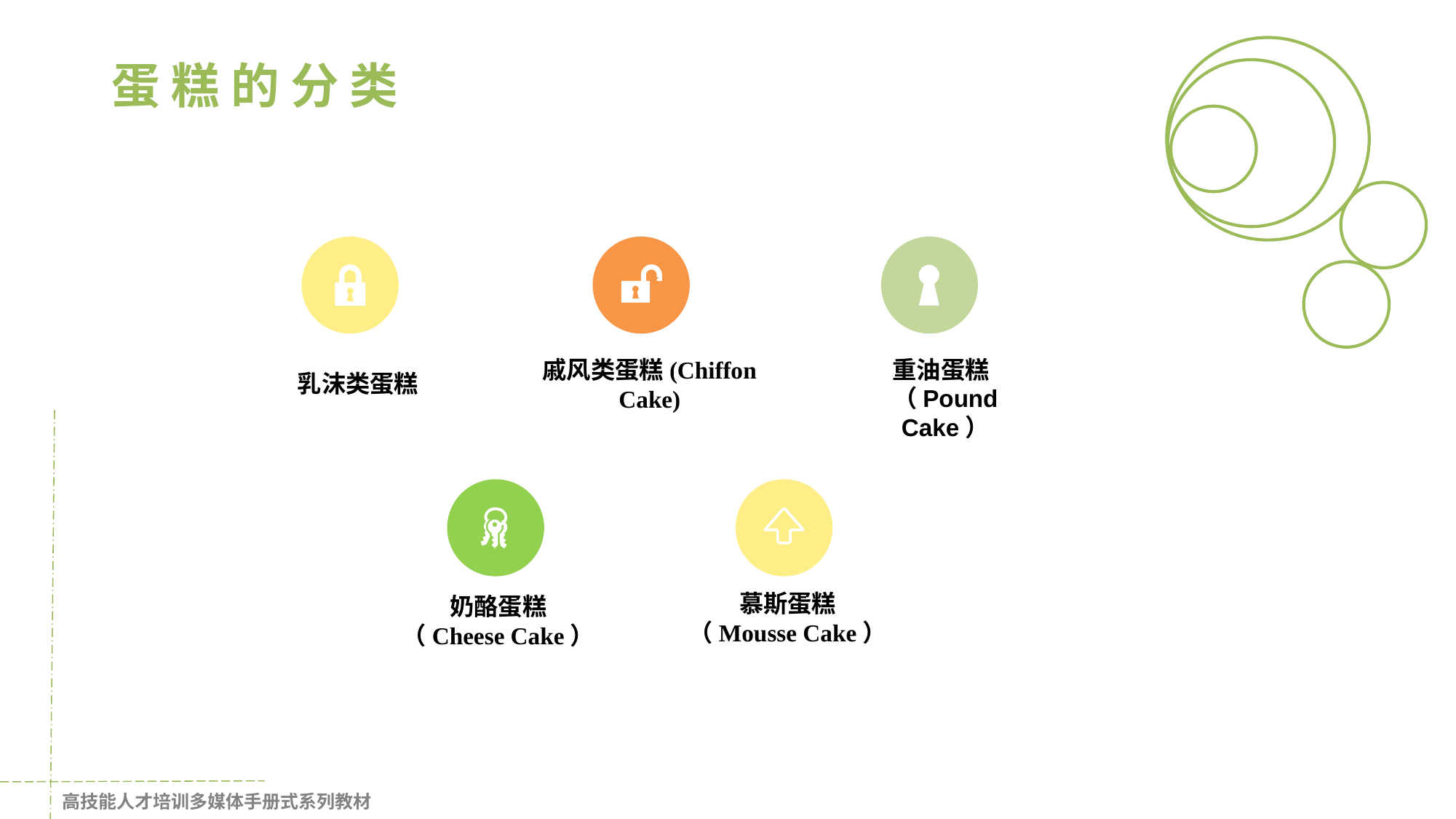

D
 蛋 糕 的 分 类
D
D
D

D

戚风类蛋糕(Chiffon Cake)
重油蛋糕
乳沫类蛋糕
（Pound Cake）

慕斯蛋糕
（Mousse Cake）
奶酪蛋糕
（Cheese Cake）
高技能人才培训多媒体手册式系列教材